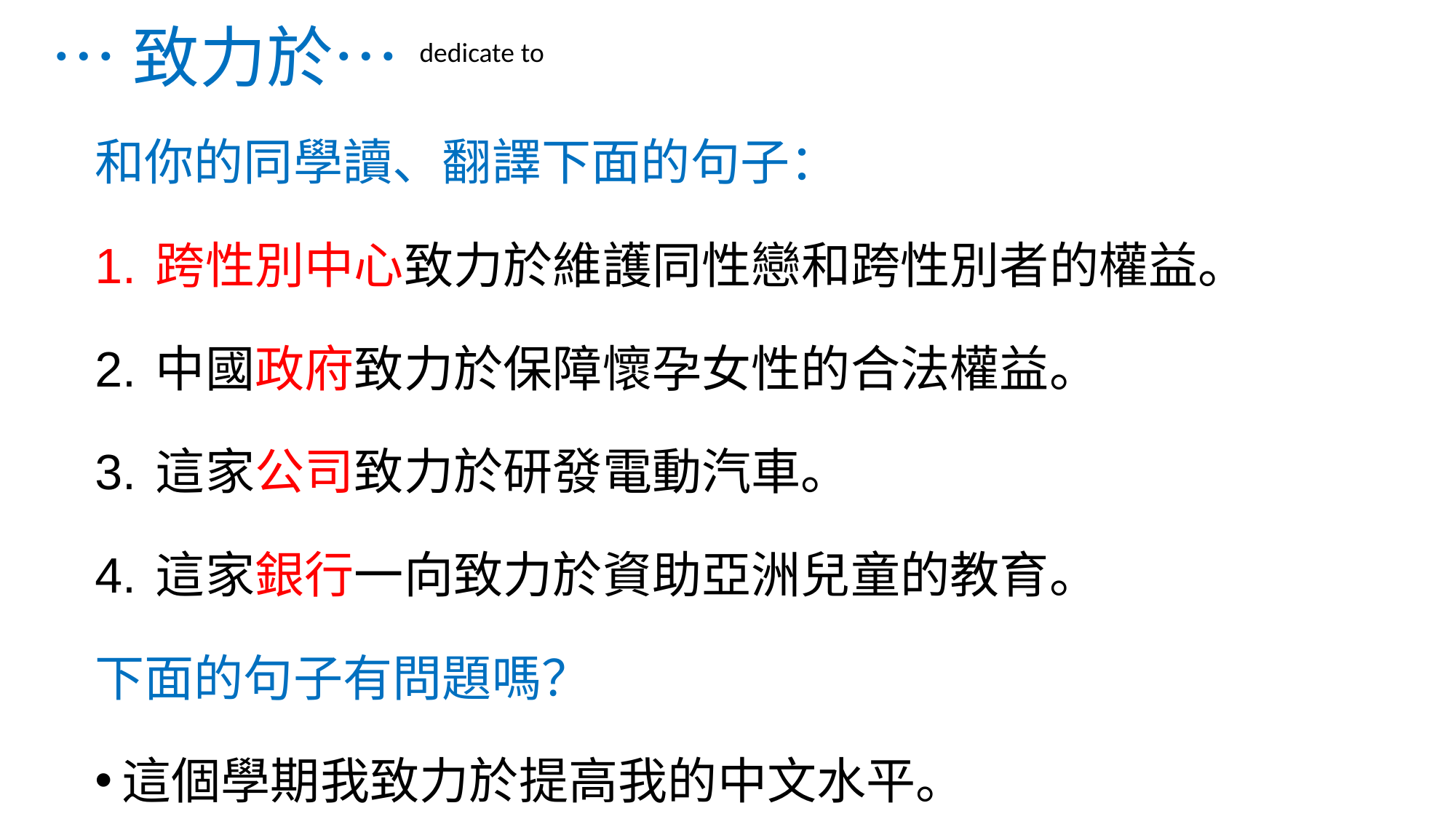

# …致力於…
dedicate to
和你的同學讀、翻譯下面的句子：
跨性別中心致力於維護同性戀和跨性別者的權益。
中國政府致力於保障懷孕女性的合法權益。
這家公司致力於研發電動汽車。
這家銀行一向致力於資助亞洲兒童的教育。
下面的句子有問題嗎？
這個學期我致力於提高我的中文水平。